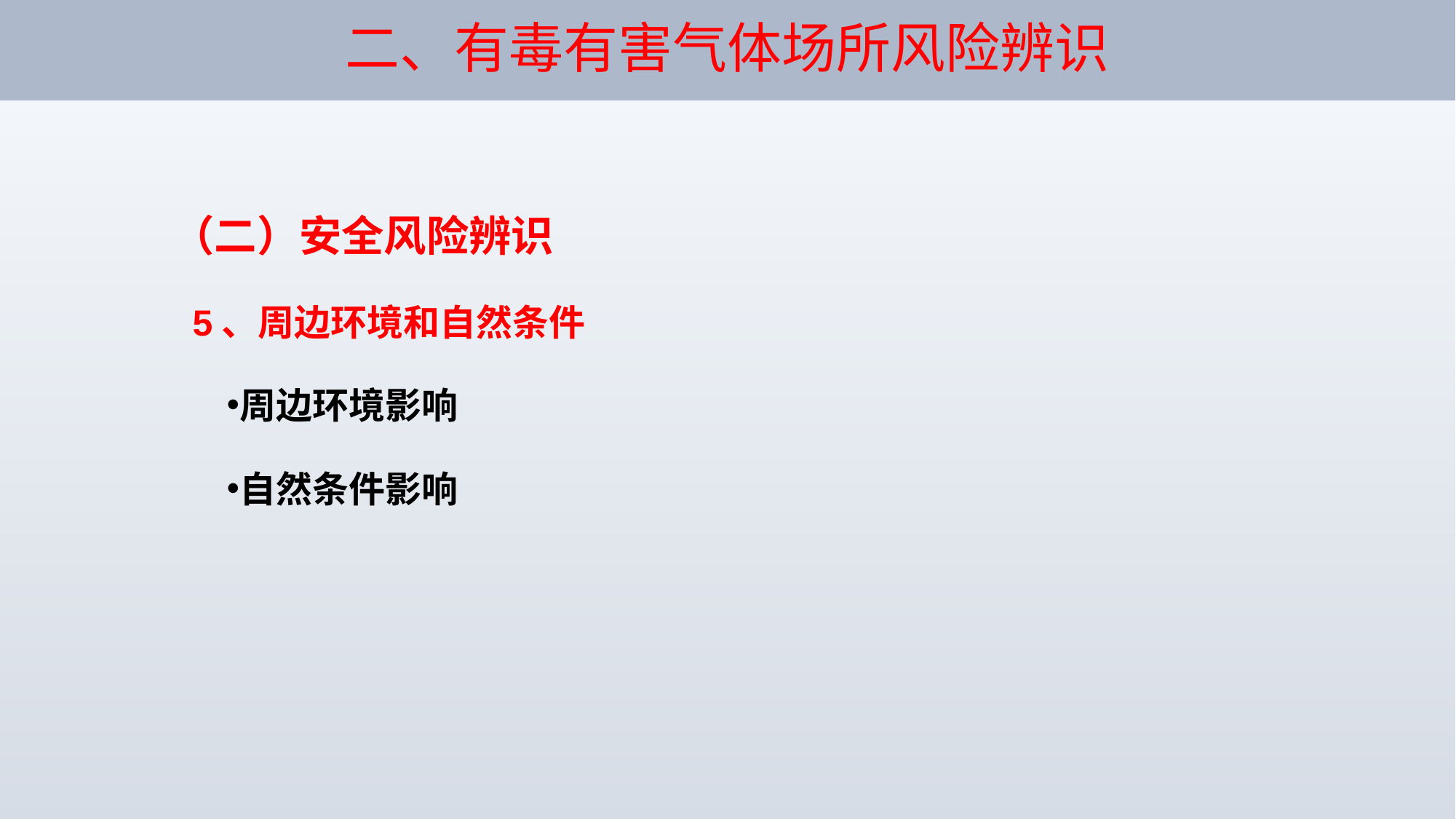

# 二、有毒有害气体场所风险辨识
（二）安全风险辨识
  5、周边环境和自然条件
周边环境影响
自然条件影响